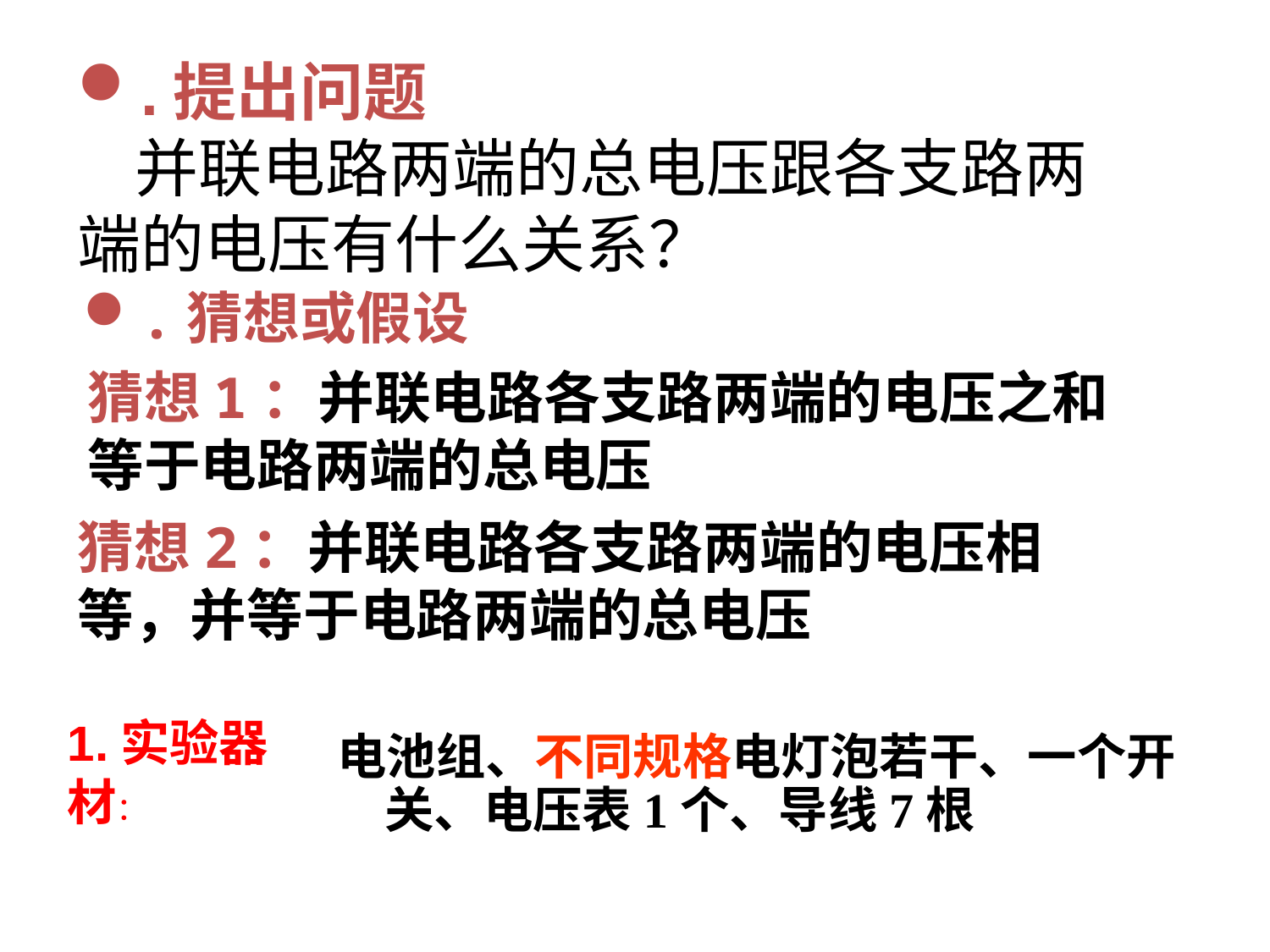

.提出问题
   并联电路两端的总电压跟各支路两端的电压有什么关系？
.猜想或假设
猜想1：并联电路各支路两端的电压之和等于电路两端的总电压
猜想2：并联电路各支路两端的电压相等，并等于电路两端的总电压

1.实验器材：
电池组、不同规格电灯泡若干、一个开关、电压表1个、导线7根